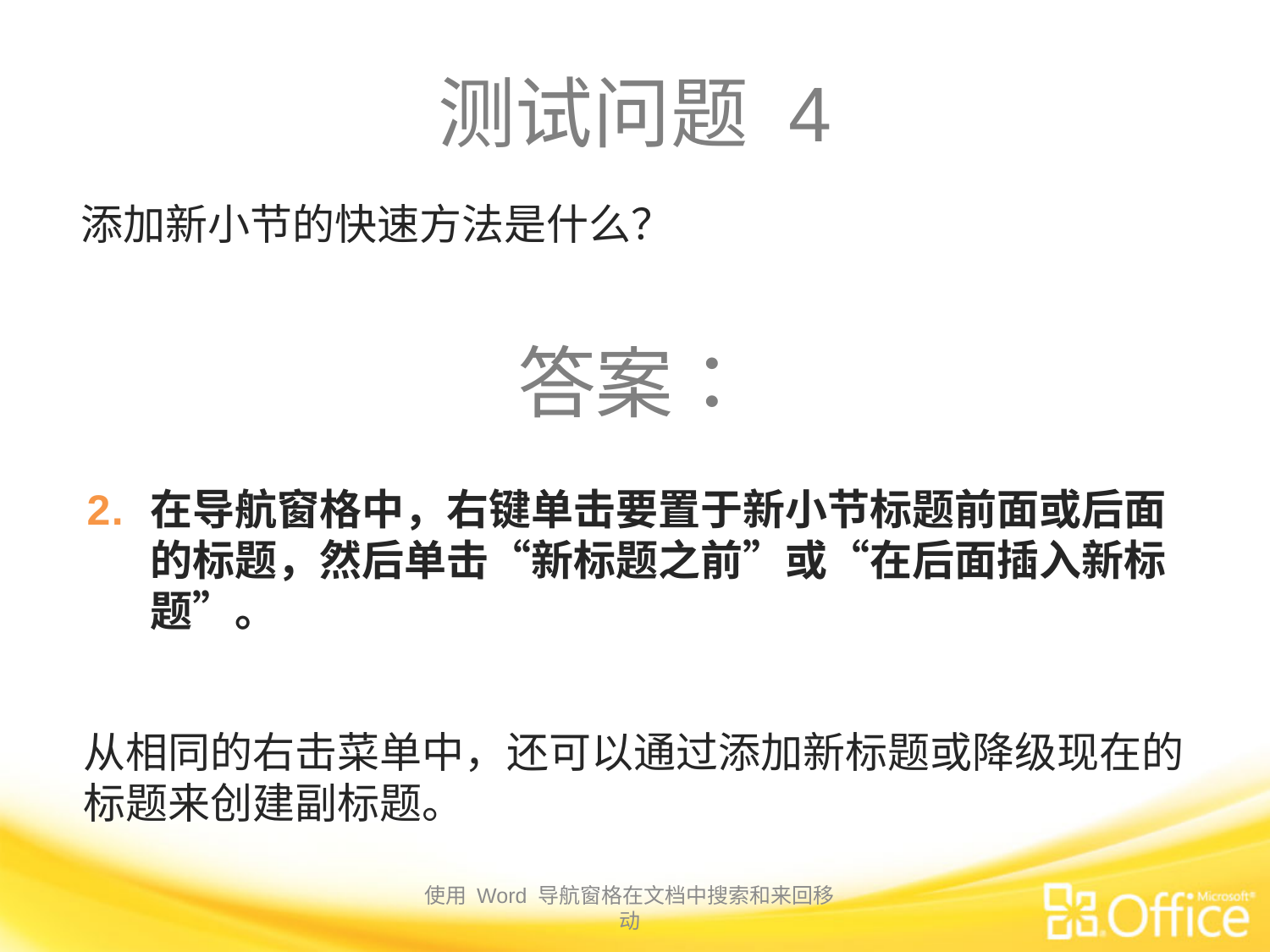

# 测试问题 4
添加新小节的快速方法是什么？
答案：
在导航窗格中，右键单击要置于新小节标题前面或后面的标题，然后单击“新标题之前”或“在后面插入新标题”。
从相同的右击菜单中，还可以通过添加新标题或降级现在的标题来创建副标题。
使用 Word 导航窗格在文档中搜索和来回移动